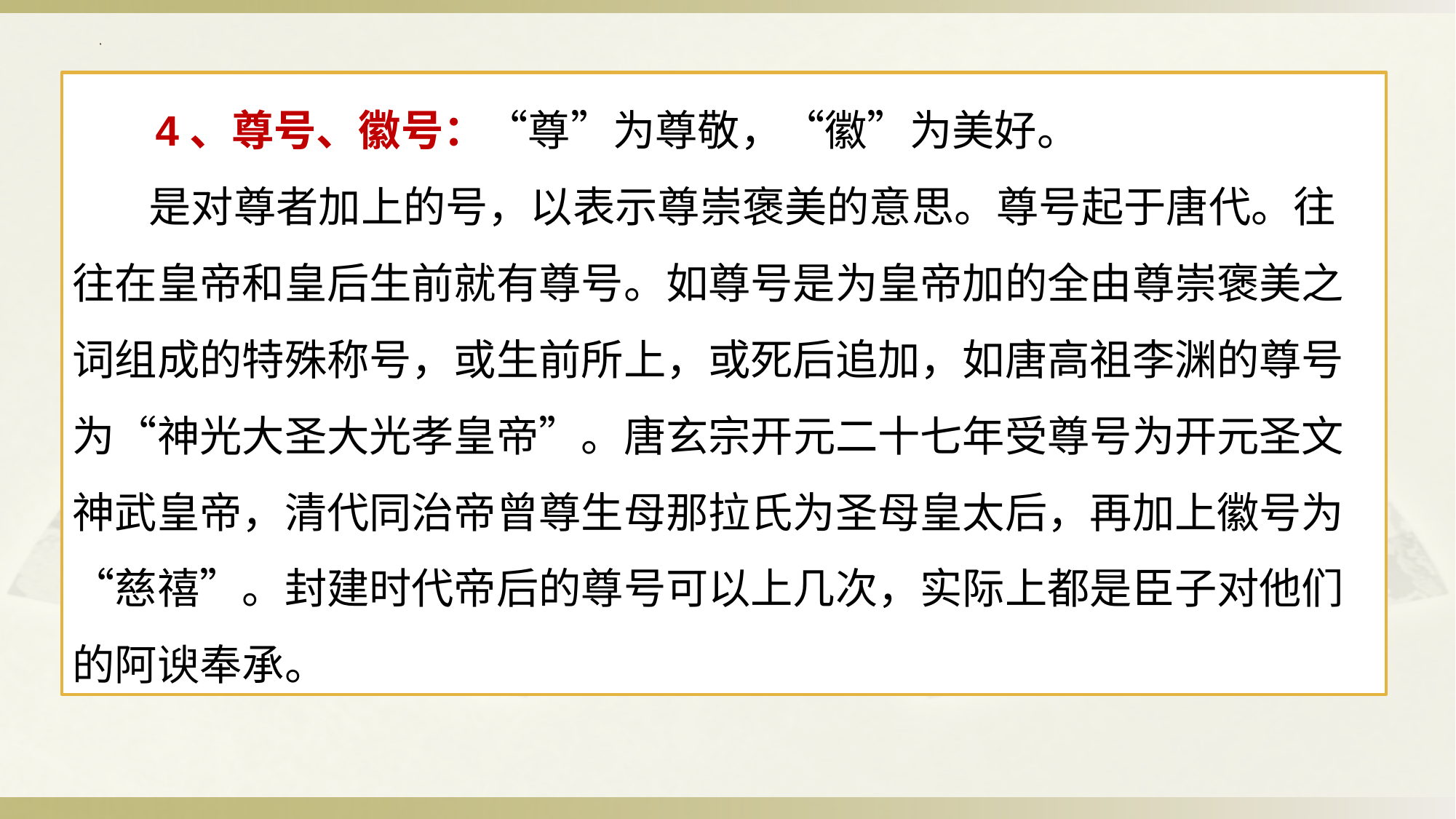

4、尊号、徽号：“尊”为尊敬，“徽”为美好。
       是对尊者加上的号，以表示尊崇褒美的意思。尊号起于唐代。往往在皇帝和皇后生前就有尊号。如尊号是为皇帝加的全由尊崇褒美之词组成的特殊称号，或生前所上，或死后追加，如唐高祖李渊的尊号为“神光大圣大光孝皇帝”。唐玄宗开元二十七年受尊号为开元圣文神武皇帝，清代同治帝曾尊生母那拉氏为圣母皇太后，再加上徽号为“慈禧”。封建时代帝后的尊号可以上几次，实际上都是臣子对他们的阿谀奉承。